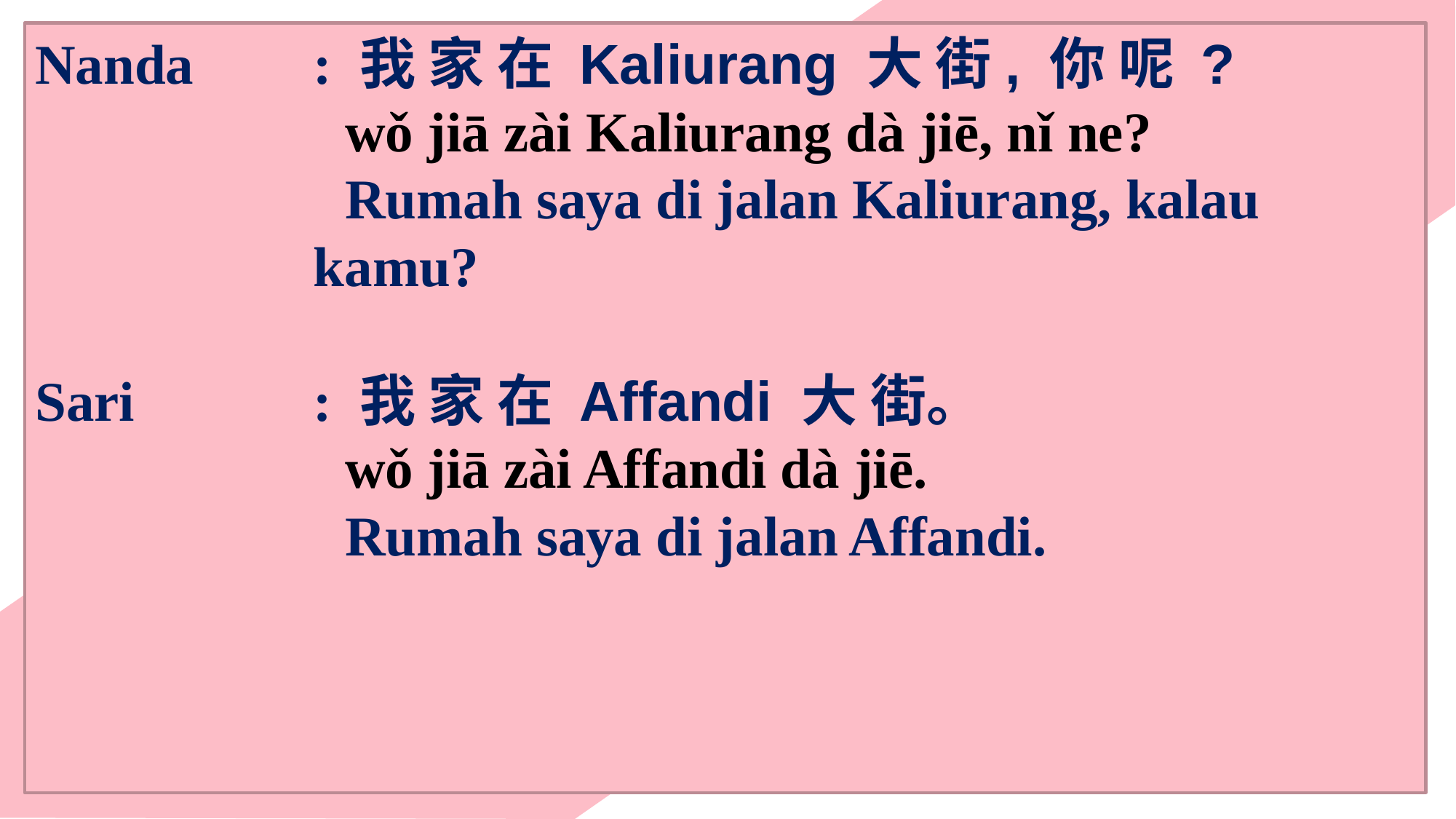

Nanda 	: 我 家 在 Kaliurang 大 街, 你 呢 ?
wǒ jiā zài Kaliurang dà jiē, nǐ ne?
Rumah saya di jalan Kaliurang, kalau kamu?

Sari	: 我 家 在 Affandi 大 街。
wǒ jiā zài Affandi dà jiē.
Rumah saya di jalan Affandi.